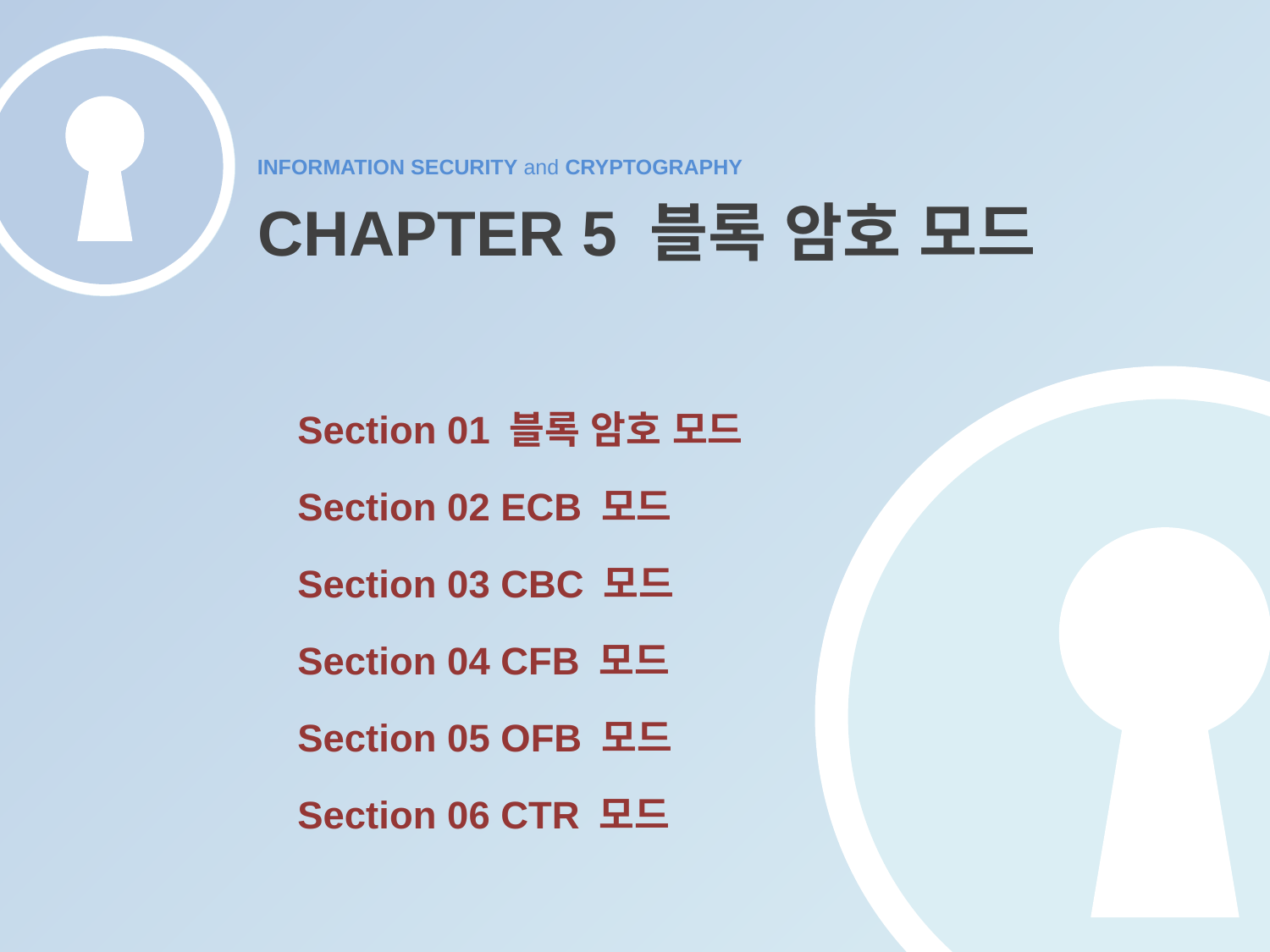

# Chapter 5 블록 암호 모드
Section 01 블록 암호 모드
Section 02 ECB 모드
Section 03 CBC 모드
Section 04 CFB 모드
Section 05 OFB 모드
Section 06 CTR 모드